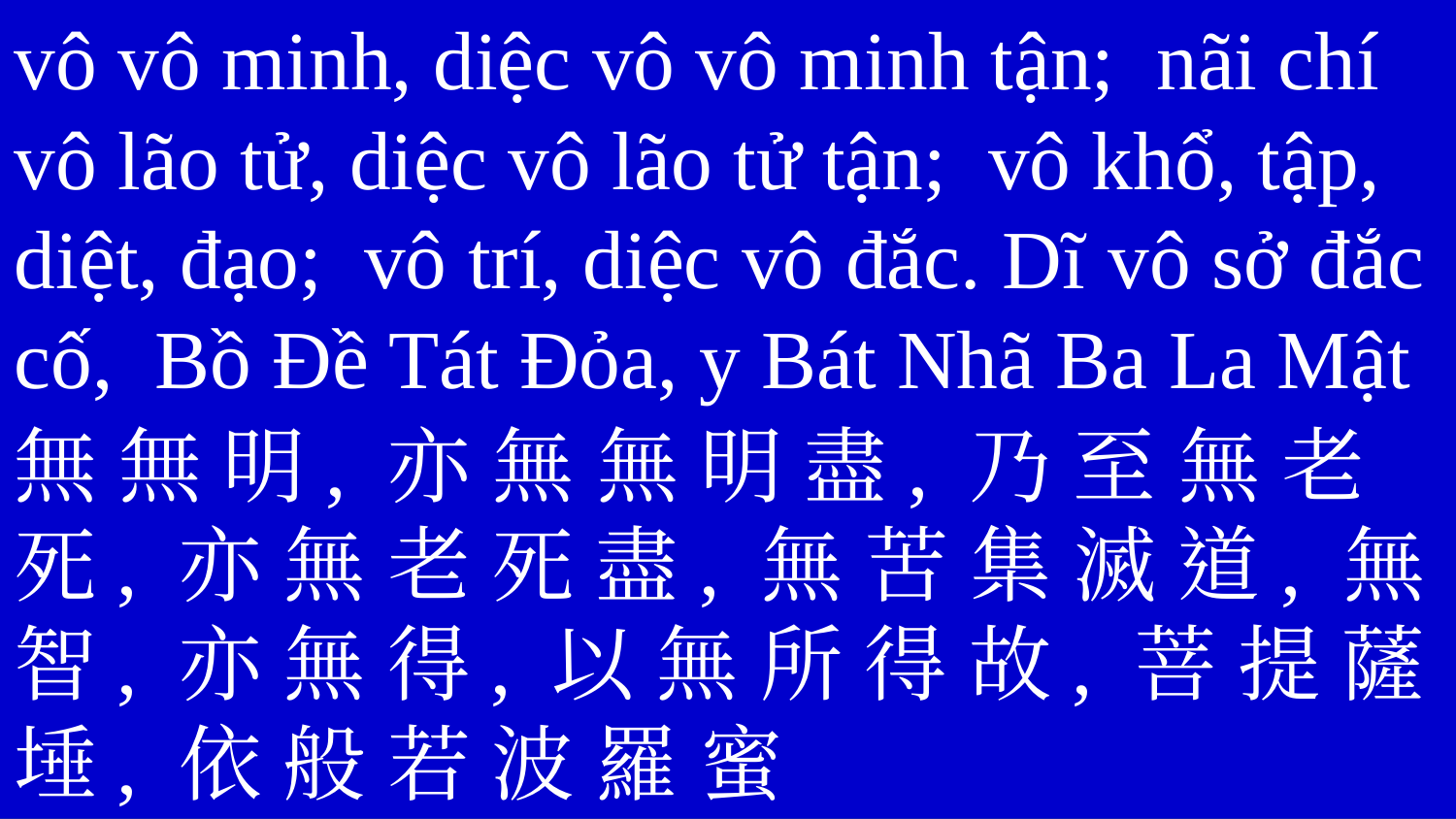

vô vô minh, diệc vô vô minh tận;  nãi chí vô lão tử, diệc vô lão tử tận;  vô khổ, tập, diệt, đạo;  vô trí, diệc vô đắc. Dĩ vô sở đắc cố,  Bồ Đề Tát Đỏa, y Bát Nhã Ba La Mật
無 無 明, 亦 無 無 明 盡, 乃 至 無 老 死, 亦 無 老 死 盡, 無 苦 集 滅 道, 無 智, 亦 無 得, 以 無 所 得 故, 菩 提 薩 埵, 依 般 若 波 羅 蜜